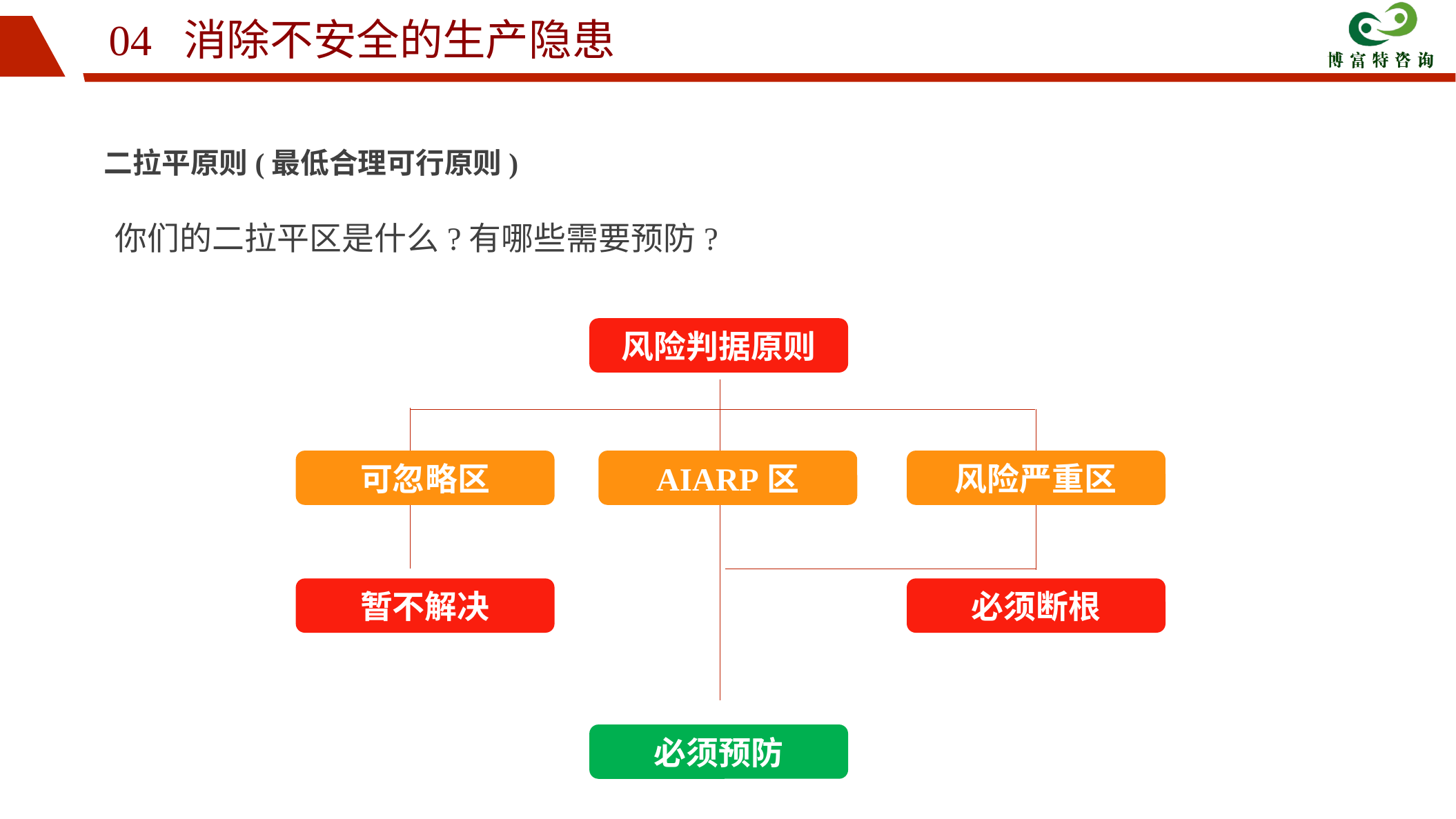

04  消除不安全的生产隐患

 二拉平原则(最低合理可行原则)
你们的二拉平区是什么?有哪些需要预防?
风险判据原则
可忽略区
AIARP区
风险严重区
暂不解决
必须断根
必须预防